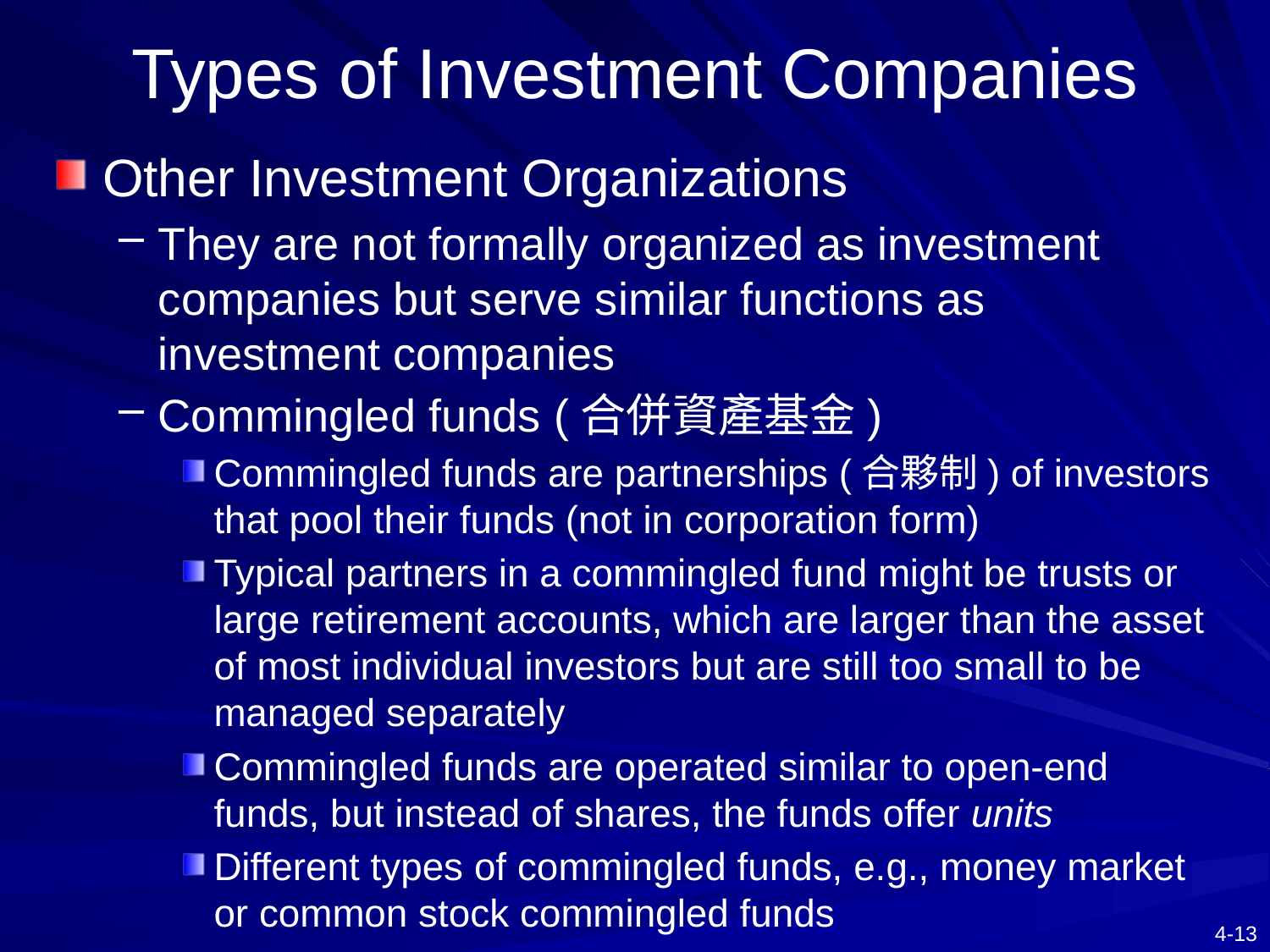

#
Types of Investment Companies
Other Investment Organizations
They are not formally organized as investment companies but serve similar functions as investment companies
Commingled funds (合併資產基金)
Commingled funds are partnerships (合夥制) of investors that pool their funds (not in corporation form)
Typical partners in a commingled fund might be trusts or large retirement accounts, which are larger than the asset of most individual investors but are still too small to be managed separately
Commingled funds are operated similar to open-end funds, but instead of shares, the funds offer units
Different types of commingled funds, e.g., money market or common stock commingled funds